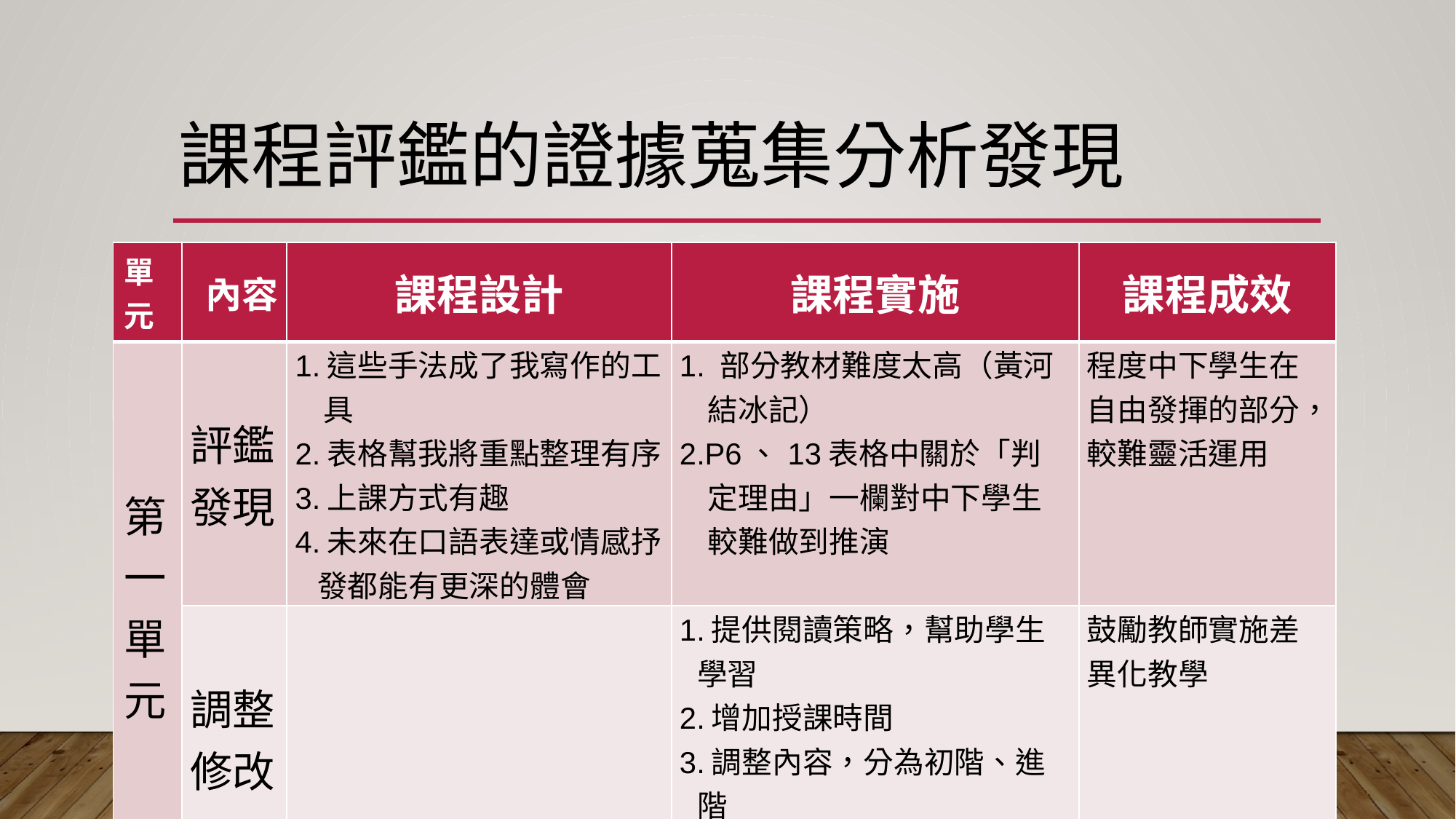

課程評鑑的證據蒐集分析發現
| 單元 | 內容 | 課程設計 | 課程實施 | 課程成效 |
| --- | --- | --- | --- | --- |
| 第一單元 | 評鑑發現 | 1.這些手法成了我寫作的工具 2.表格幫我將重點整理有序 3.上課方式有趣 4.未來在口語表達或情感抒發都能有更深的體會 | 1. 部分教材難度太高（黃河結冰記） 2.P6、13表格中關於「判定理由」一欄對中下學生較難做到推演 | 程度中下學生在自由發揮的部分，較難靈活運用 |
|  | 調整修改 |  | 1.提供閱讀策略，幫助學生學習 2.增加授課時間 3.調整內容，分為初階、進階 4.評量方式分段、分層 | 鼓勵教師實施差異化教學 |